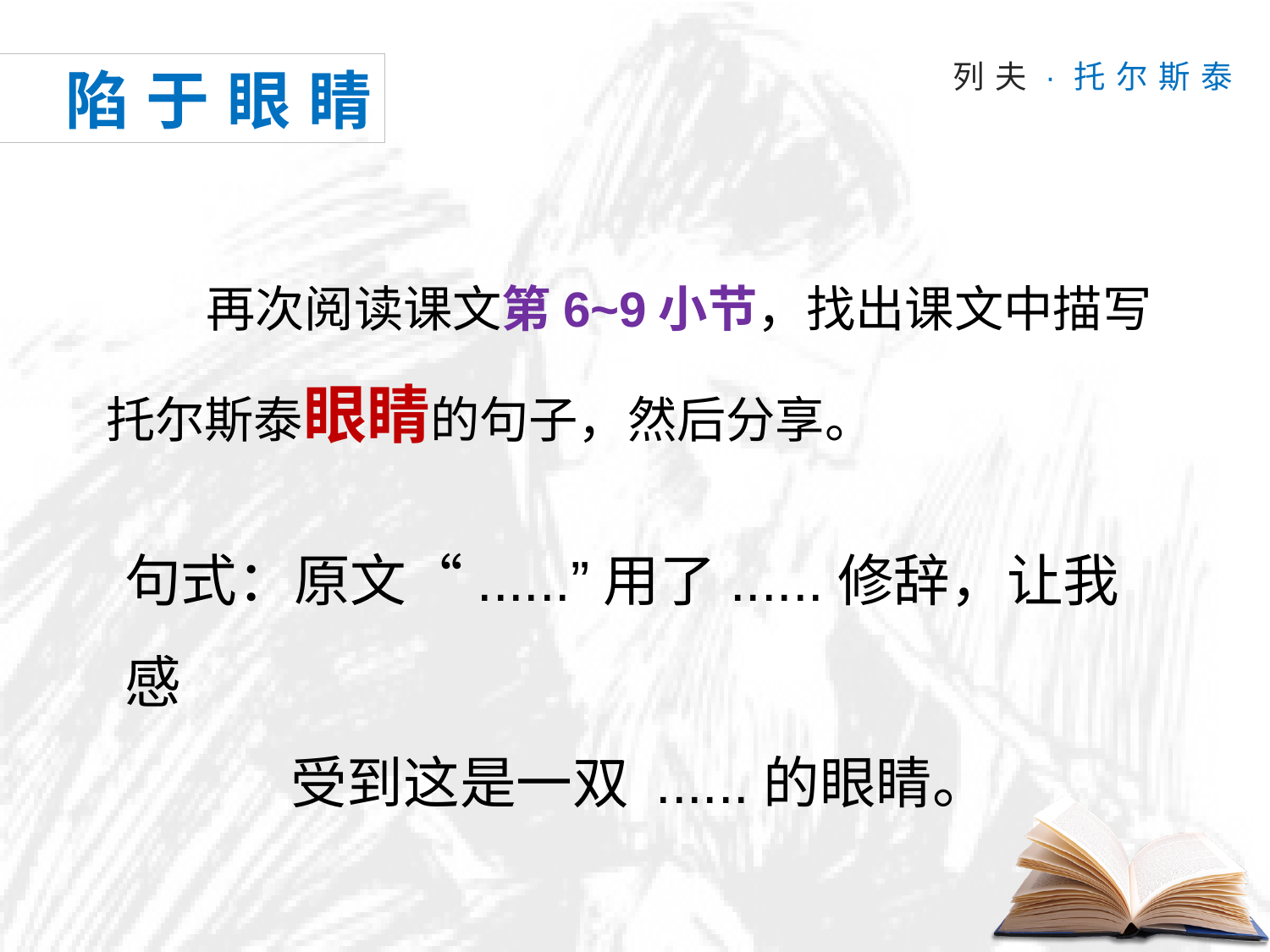

陷于眼睛
        再次阅读课文第6~9小节，找出课文中描写托尔斯泰眼睛的句子，然后分享。
句式：原文“......”用了......修辞，让我感
            受到这是一双 ......的眼睛。